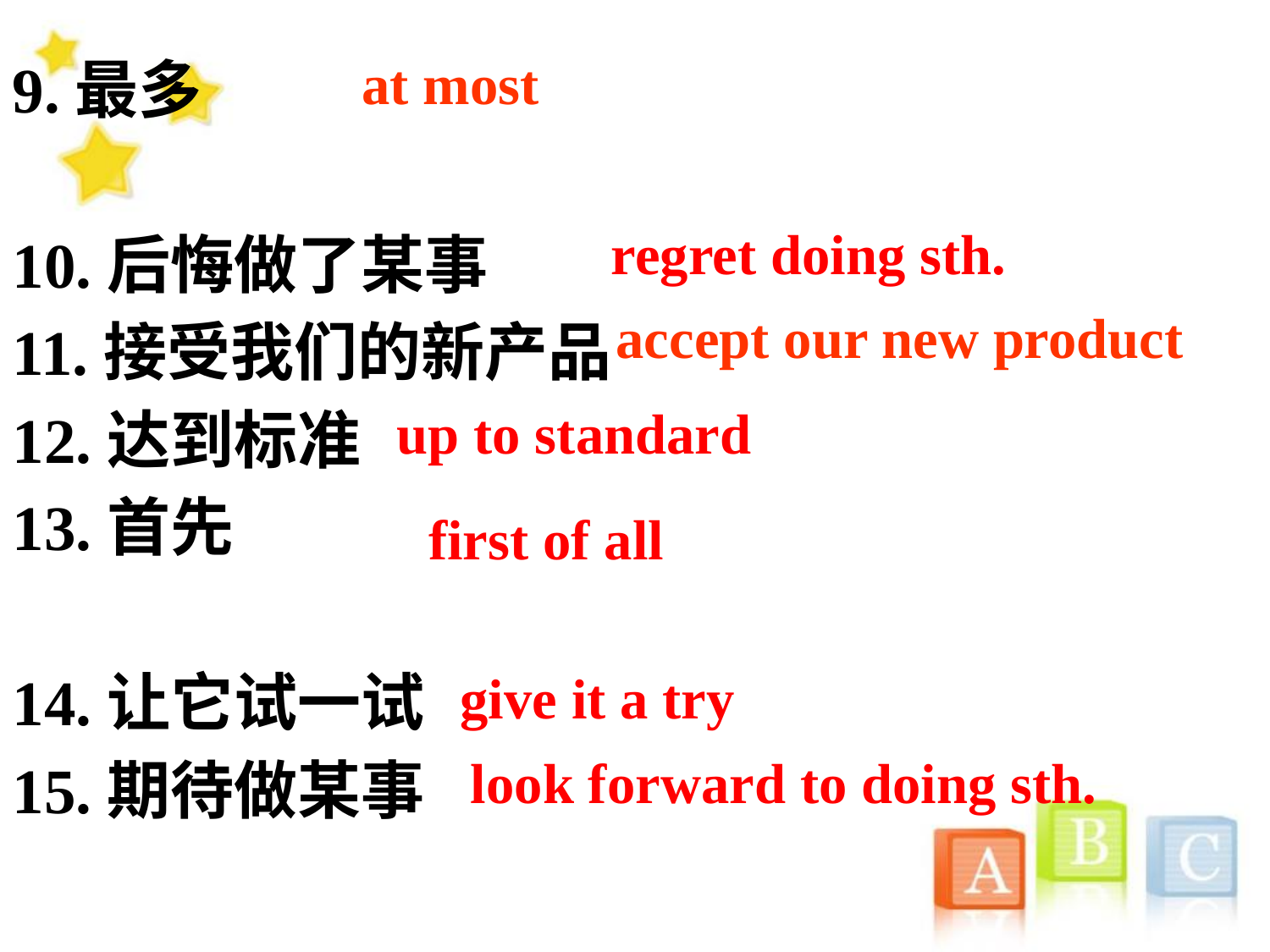

9.最多

10.后悔做了某事
11.接受我们的新产品
12.达到标准
13.首先

14.让它试一试
15.期待做某事
at most
 regret doing sth.
accept our new product
 up to standard
 first of all
 give it a try
 look forward to doing sth.